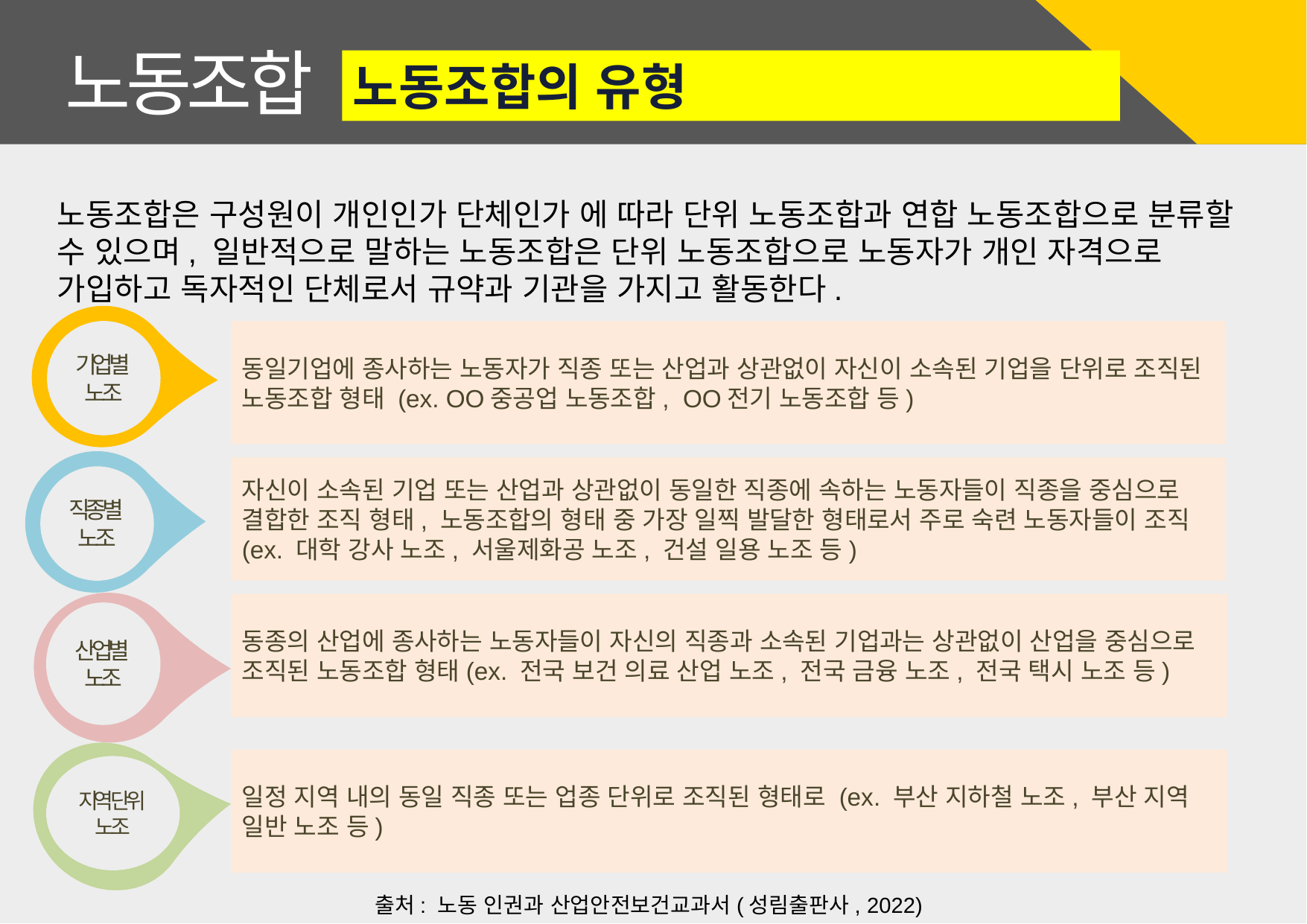

노동조합
노동조합의 유형
노동조합은 구성원이 개인인가 단체인가 에 따라 단위 노동조합과 연합 노동조합으로 분류할 수 있으며, 일반적으로 말하는 노동조합은 단위 노동조합으로 노동자가 개인 자격으로 가입하고 독자적인 단체로서 규약과 기관을 가지고 활동한다.

기업별
노조
동일기업에 종사하는 노동자가 직종 또는 산업과 상관없이 자신이 소속된 기업을 단위로 조직된 노동조합 형태 (ex. OO중공업 노동조합,  OO전기 노동조합 등)

자신이 소속된 기업 또는 산업과 상관없이 동일한 직종에 속하는 노동자들이 직종을 중심으로 결합한 조직 형태, 노동조합의 형태 중 가장 일찍 발달한 형태로서 주로 숙련 노동자들이 조직 (ex. 대학 강사 노조, 서울제화공 노조, 건설 일용 노조 등)
직종별
노조

동종의 산업에 종사하는 노동자들이 자신의 직종과 소속된 기업과는 상관없이 산업을 중심으로 조직된 노동조합 형태(ex. 전국 보건 의료 산업 노조, 전국 금융 노조, 전국 택시 노조 등)
산업별
노조

일정 지역 내의 동일 직종 또는 업종 단위로 조직된 형태로 (ex. 부산 지하철 노조, 부산 지역 일반 노조 등)
지역 단위
노조
출처: 노동 인권과 산업안전보건교과서(성림출판사, 2022)